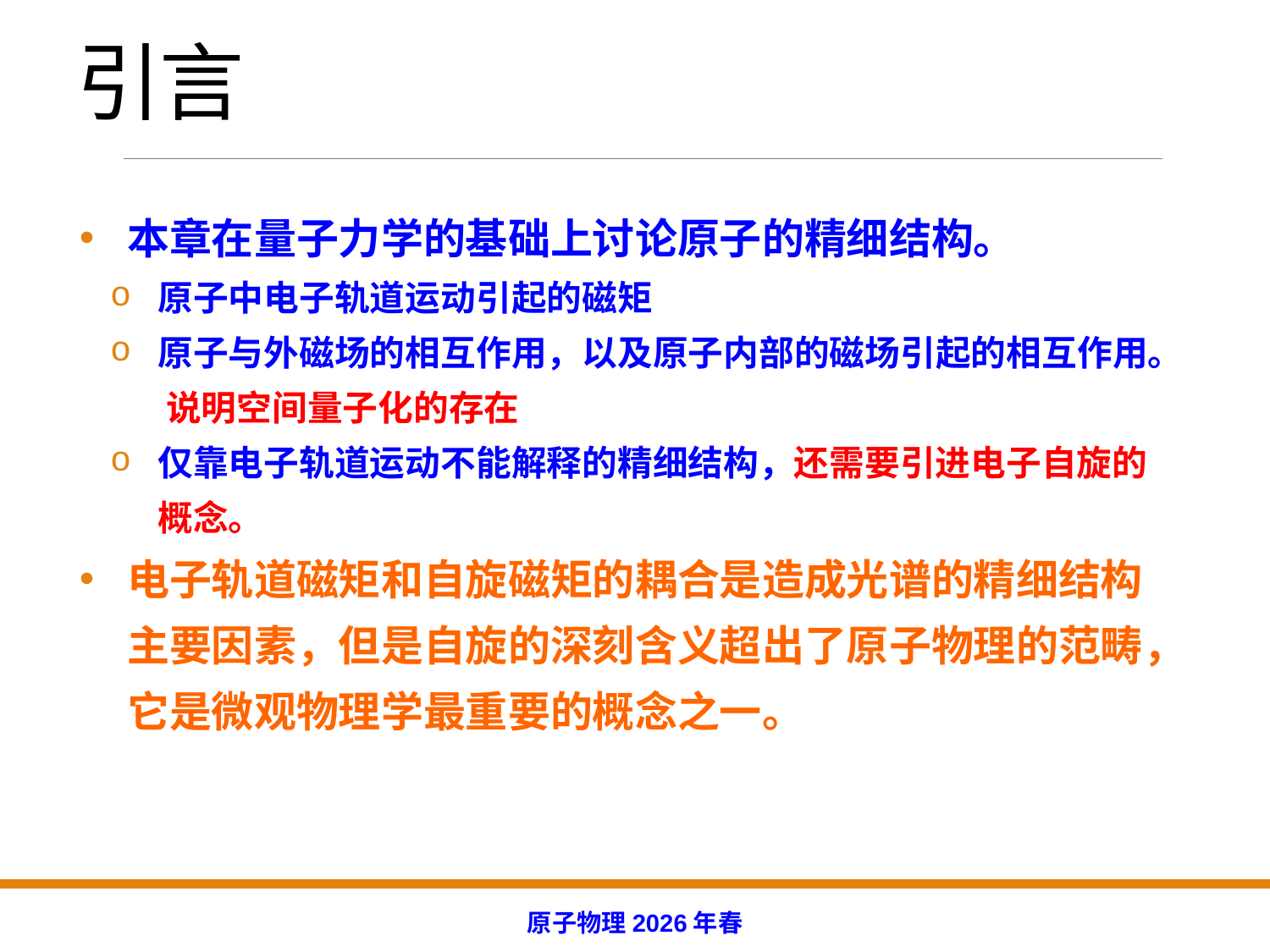

# 引言
本章在量子力学的基础上讨论原子的精细结构。
原子中电子轨道运动引起的磁矩
原子与外磁场的相互作用，以及原子内部的磁场引起的相互作用。 说明空间量子化的存在
仅靠电子轨道运动不能解释的精细结构，还需要引进电子自旋的概念。
电子轨道磁矩和自旋磁矩的耦合是造成光谱的精细结构主要因素，但是自旋的深刻含义超出了原子物理的范畴，它是微观物理学最重要的概念之一。
原子物理2026年春
5